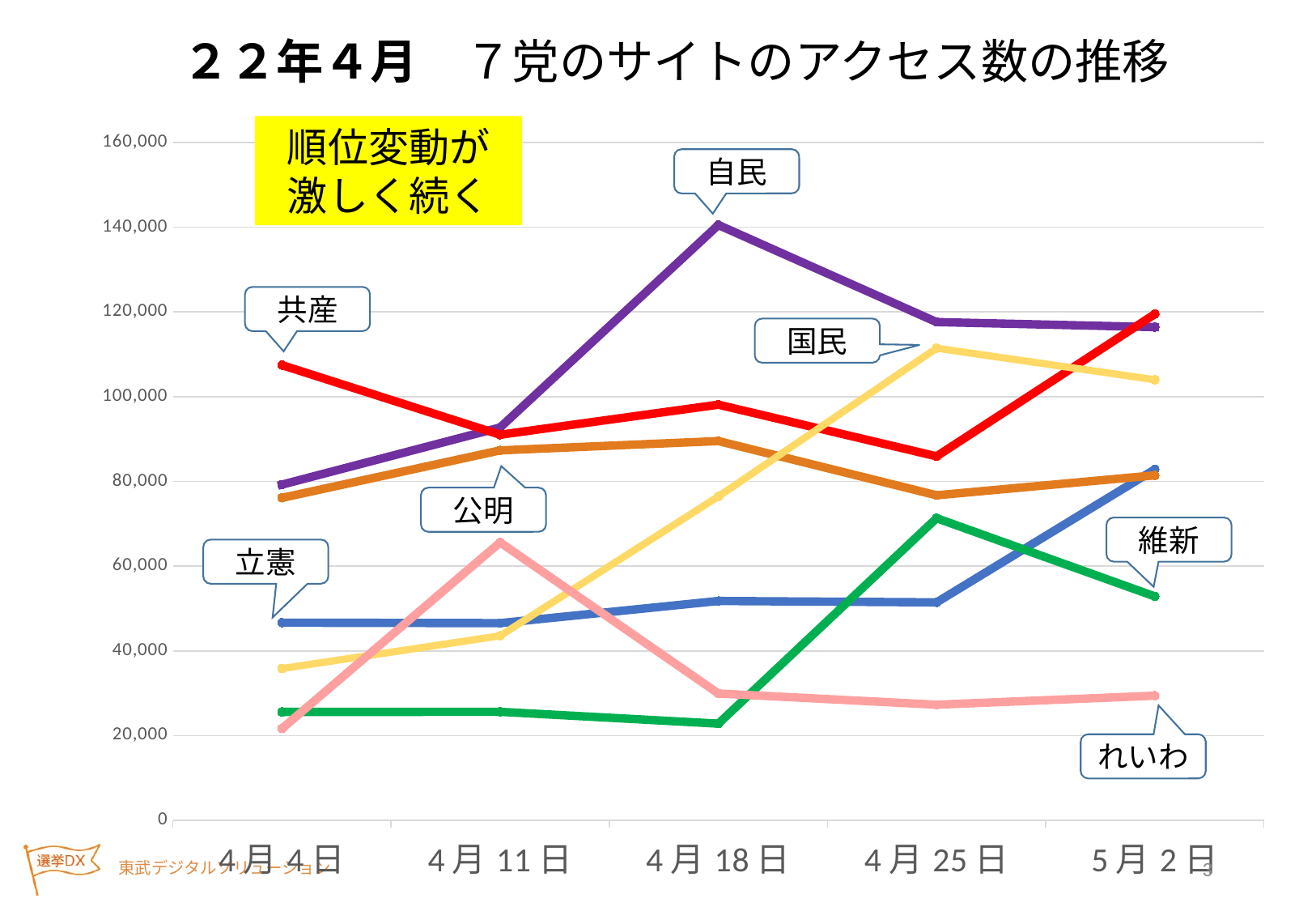

２２年４月　７党のサイトのアクセス数の推移
順位変動が
激しく続く

### Chart

| Category | 自民 | 立憲 | 維新 | 公明 | 共産 | 国民 | れいわ |
|---|---|---|---|---|---|---|---|
| 44655 | 79246.27896784483 | 46660.47735859544 | 25615.492436771754 | 76128.64288388769 | 107450.3601507564 | 35839.39717032295 | 21670.256242411444 |
| 44662 | 92737.72786588578 | 46560.148791798725 | 25632.189171216014 | 87333.80200708506 | 91017.7727063338 | 43576.79984279895 | 65603.98714190524 |
| 44669 | 140510.34809306386 | 51786.71354876727 | 22846.314710434835 | 89530.34055035672 | 98114.35560415045 | 76449.56374315932 | 29947.337052147243 |
| 44676 | 117603.06640031825 | 51455.399513945544 | 71312.13061499133 | 76729.8739415195 | 85931.57188715547 | 111446.83414951619 | 27316.328655487556 |
| 44683 | 116422.96153934323 | 82837.76486656105 | 52870.7414710547 | 81437.20347345082 | 119476.61202296347 | 103996.24936015354 | 29436.55720907622 |
自民
共産
国民
公明
維新
立憲
れいわ
3